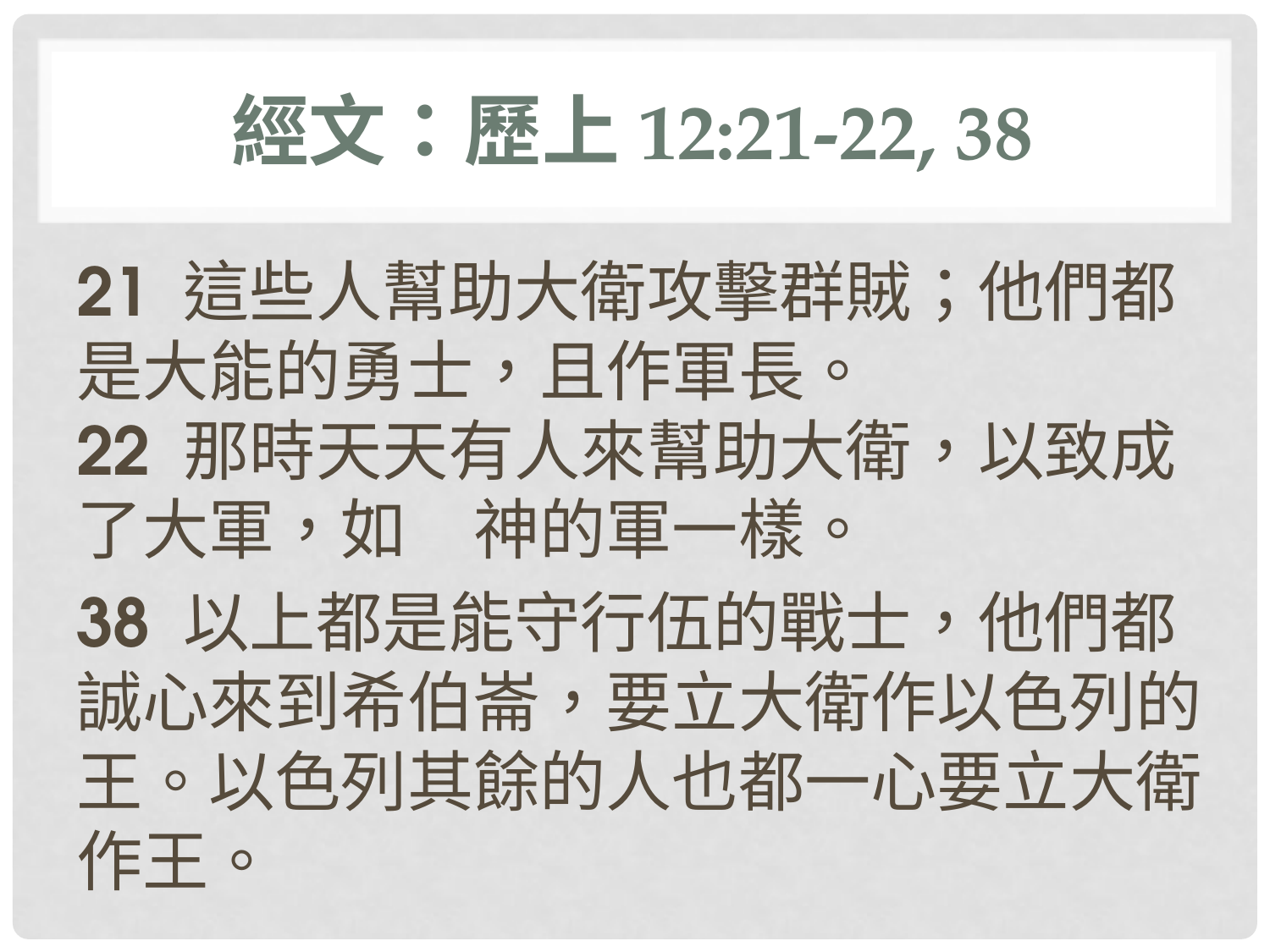

# 經文：歷上12:21-22, 38
21 這些人幫助大衛攻擊群賊；他們都是大能的勇士，且作軍長。
22 那時天天有人來幫助大衛，以致成了大軍，如　神的軍一樣。
38 以上都是能守行伍的戰士，他們都誠心來到希伯崙，要立大衛作以色列的王。以色列其餘的人也都一心要立大衛作王。